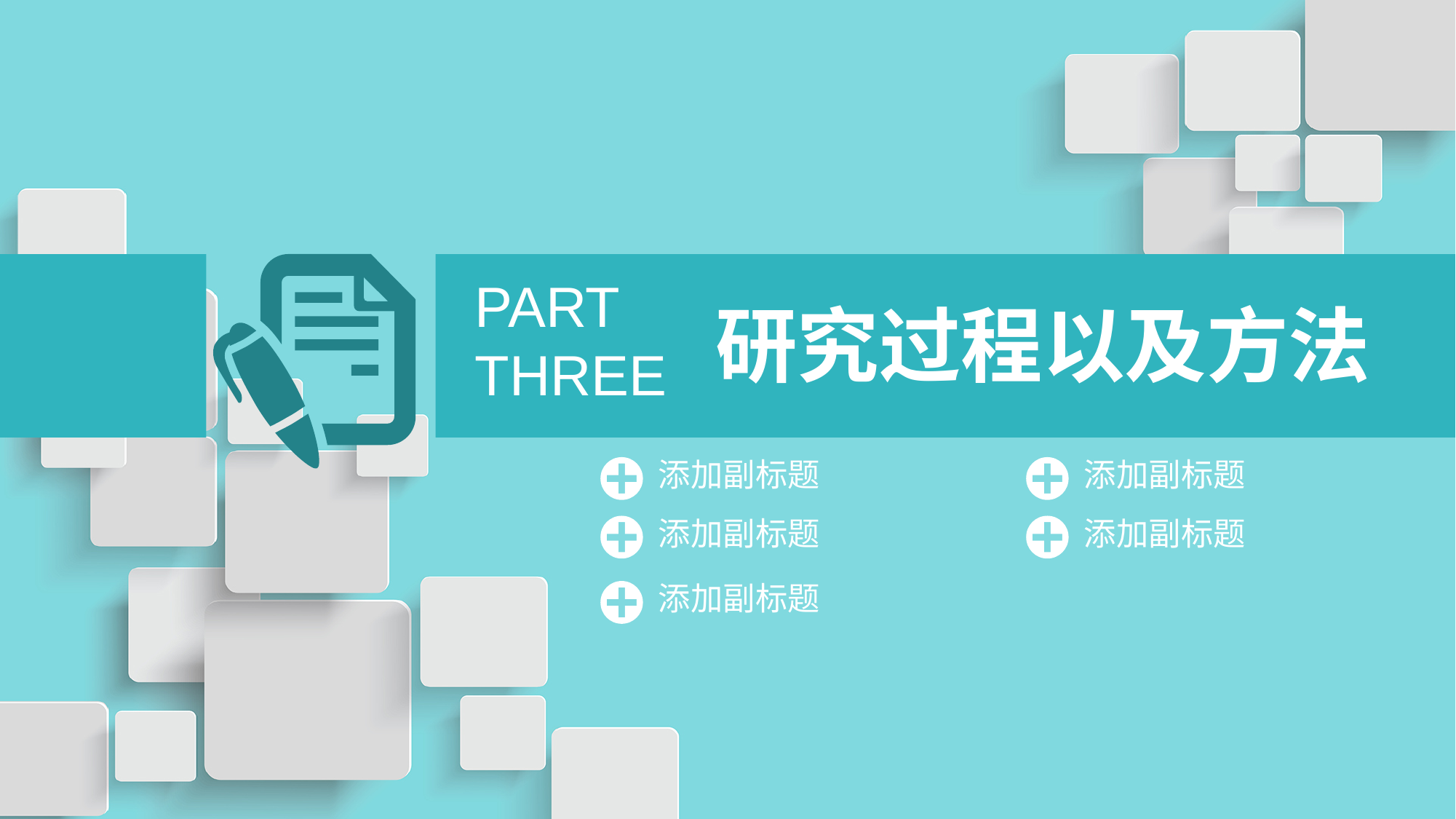

PART THREE
研究过程以及方法
添加副标题
添加副标题

添加副标题
添加副标题

添加副标题